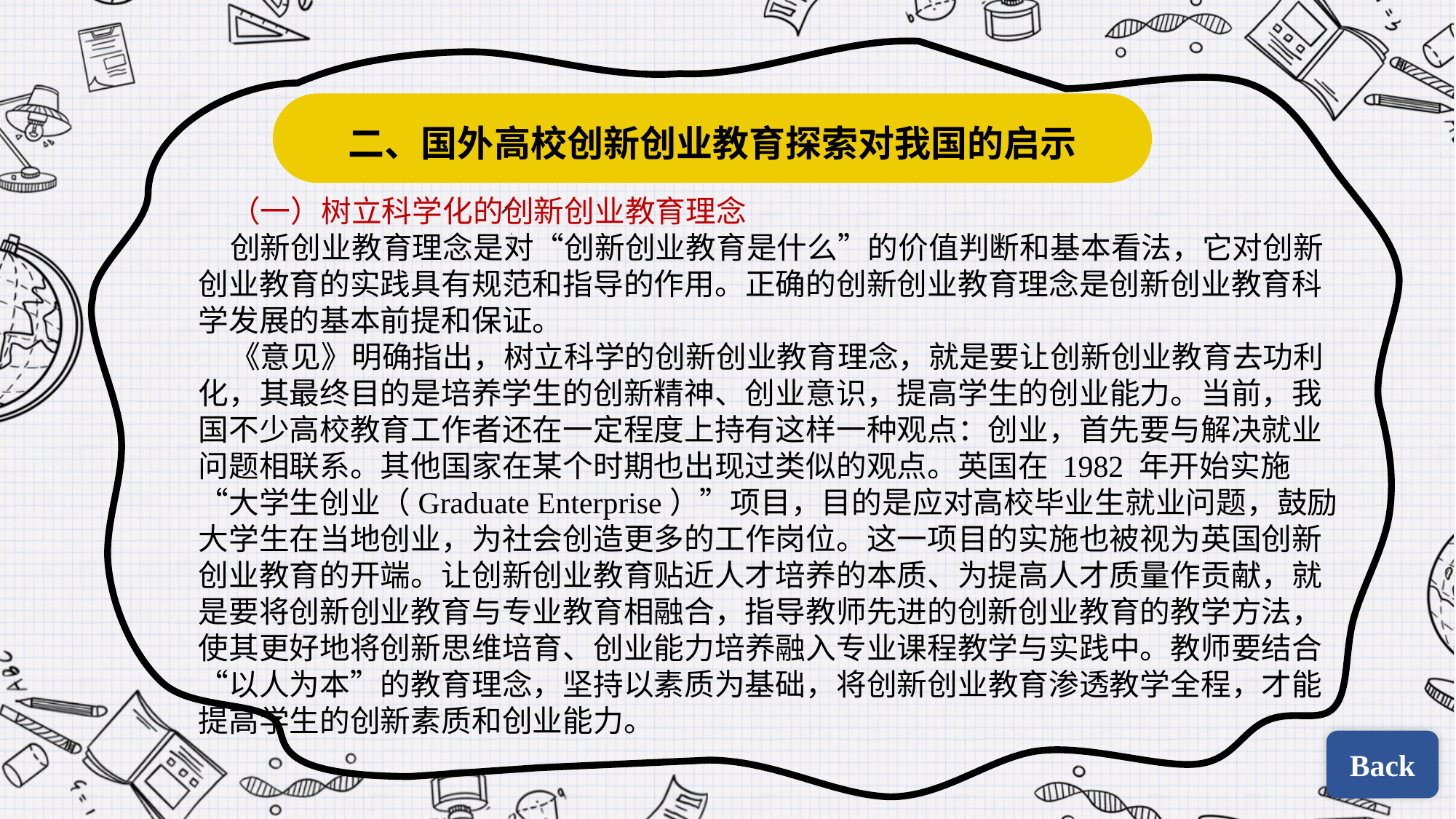

二、国外高校创新创业教育探索对我国的启示
（一）树立科学化的创新创业教育理念
创新创业教育理念是对“创新创业教育是什么”的价值判断和基本看法，它对创新创业教育的实践具有规范和指导的作用。正确的创新创业教育理念是创新创业教育科学发展的基本前提和保证。
《意见》明确指出，树立科学的创新创业教育理念，就是要让创新创业教育去功利化，其最终目的是培养学生的创新精神、创业意识，提高学生的创业能力。当前，我国不少高校教育工作者还在一定程度上持有这样一种观点：创业，首先要与解决就业问题相联系。其他国家在某个时期也出现过类似的观点。英国在 1982 年开始实施“大学生创业（Graduate Enterprise）”项目，目的是应对高校毕业生就业问题，鼓励大学生在当地创业，为社会创造更多的工作岗位。这一项目的实施也被视为英国创新创业教育的开端。让创新创业教育贴近人才培养的本质、为提高人才质量作贡献，就是要将创新创业教育与专业教育相融合，指导教师先进的创新创业教育的教学方法，使其更好地将创新思维培育、创业能力培养融入专业课程教学与实践中。教师要结合“以人为本”的教育理念，坚持以素质为基础，将创新创业教育渗透教学全程，才能提高学生的创新素质和创业能力。

Back